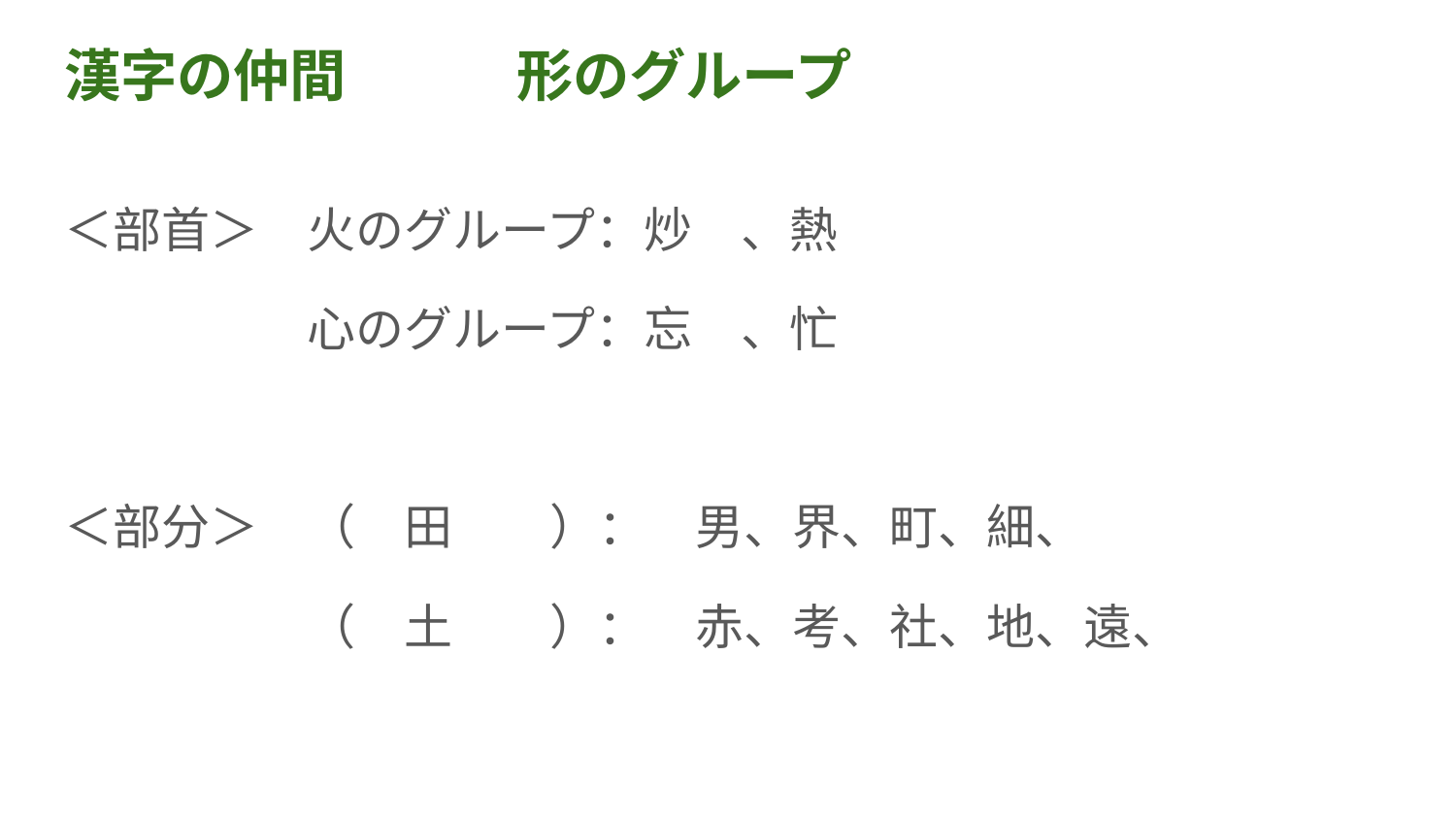

# 漢字の仲間　　　形のグループ
＜部首＞　火のグループ：炒　、熱
　　　　　心のグループ：忘　、忙

＜部分＞　（　田　　）：　男、界、町、細、
　　　　　（　土　　）：　赤、考、社、地、遠、